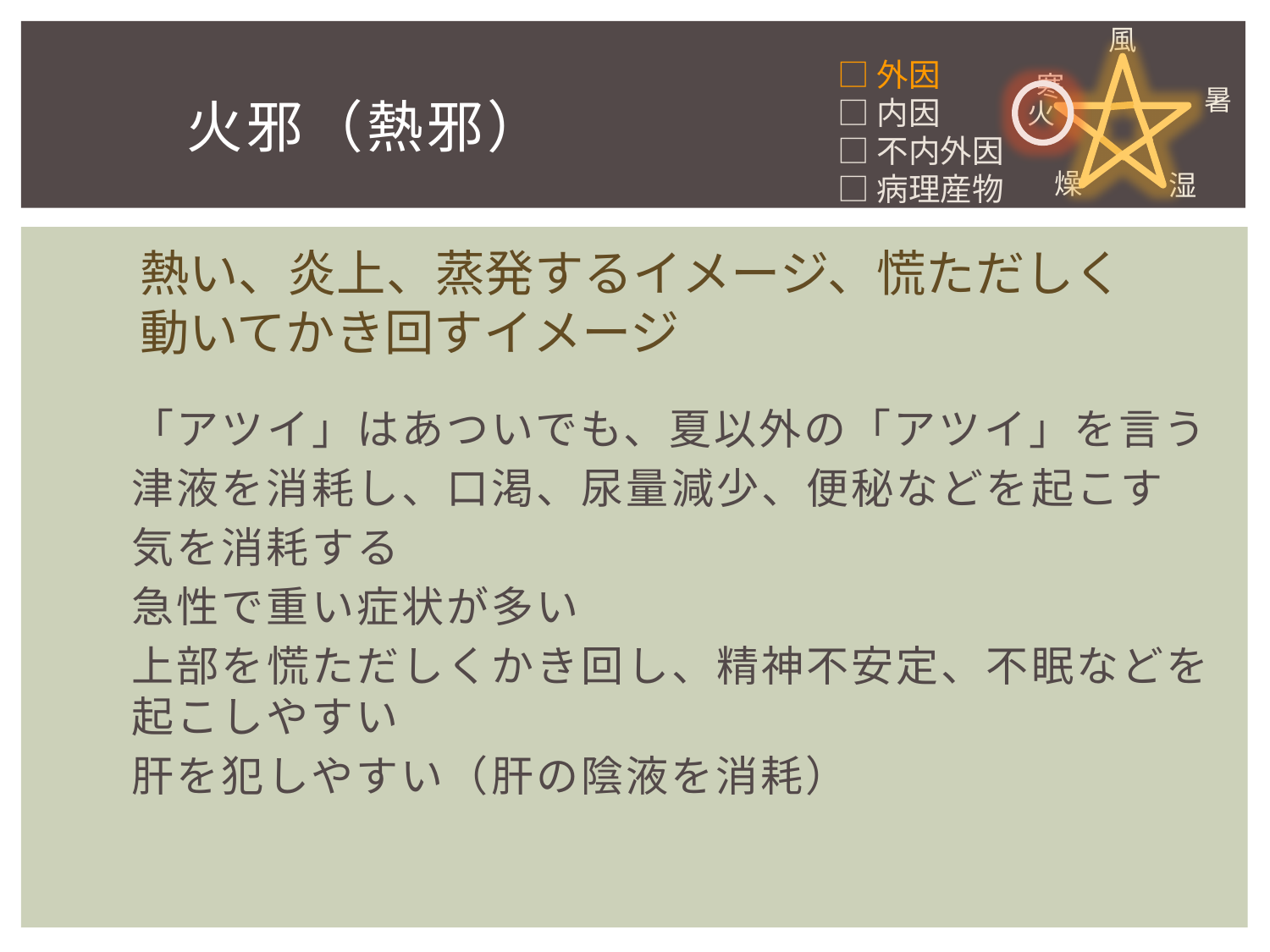

風

寒
暑
火
燥
湿
□外因
□内因
□不内外因
□病理産物
# 火邪（熱邪）

熱い、炎上、蒸発するイメージ、慌ただしく動いてかき回すイメージ
「アツイ」はあついでも、夏以外の「アツイ」を言う
津液を消耗し、口渇、尿量減少、便秘などを起こす
気を消耗する
急性で重い症状が多い
上部を慌ただしくかき回し、精神不安定、不眠などを起こしやすい
肝を犯しやすい（肝の陰液を消耗）